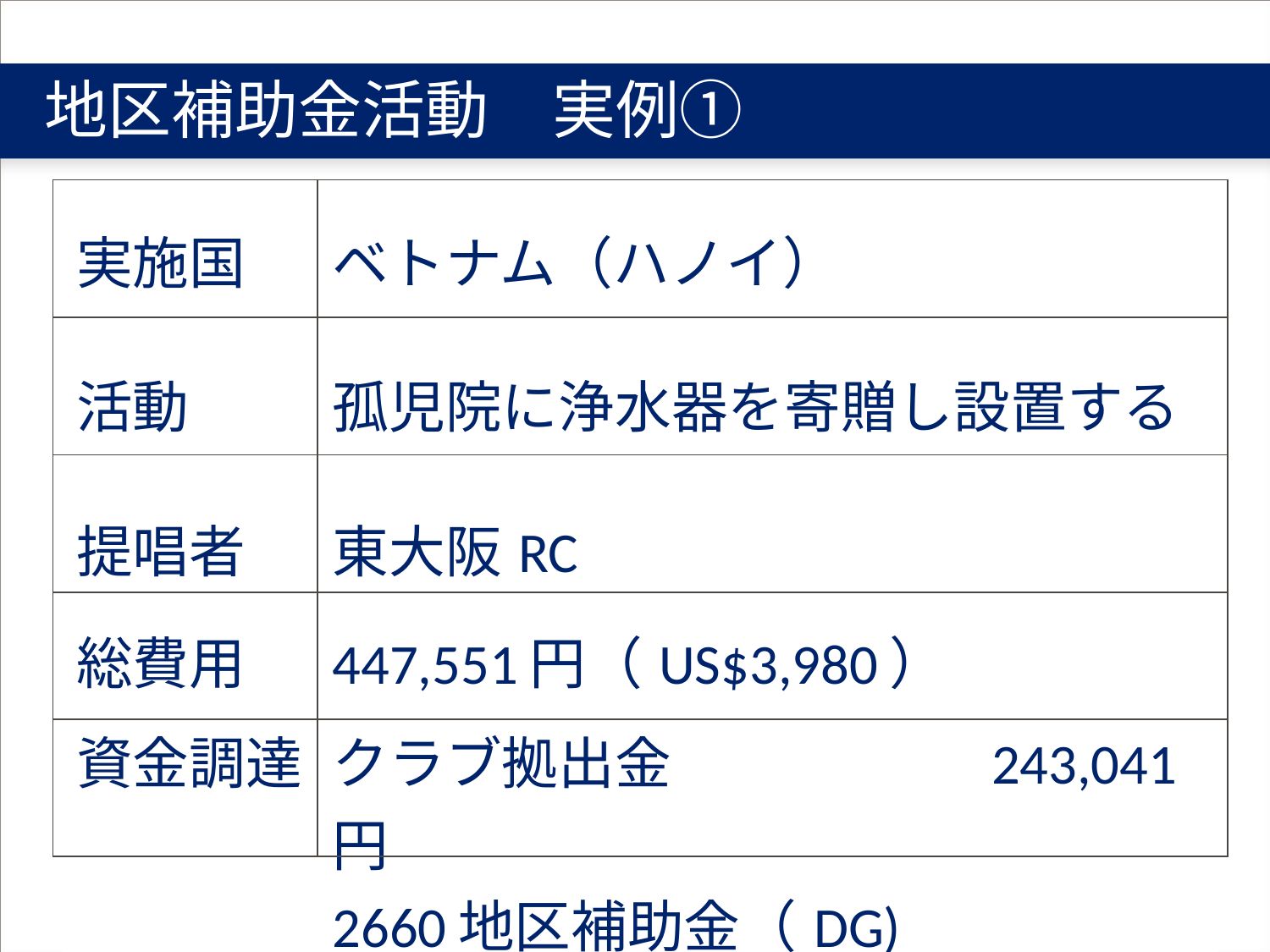

# 地区補助金活動　実例①
|  |  |
| --- | --- |
|  |  |
|  |  |
|  |  |
|  |  |
| 実施国 | ベトナム（ハノイ） |
| --- | --- |
| 活動 | 孤児院に浄水器を寄贈し設置する |
| 提唱者 | 東大阪RC |
| 総費用 | 447,551円（US$3,980） |
| 資金調達 | クラブ拠出金　 　243,041円 2660地区補助金（DG)　 204,510円 |
|  |  |
| --- | --- |
|  |  |
|  |  |
|  |  |
|  |  |